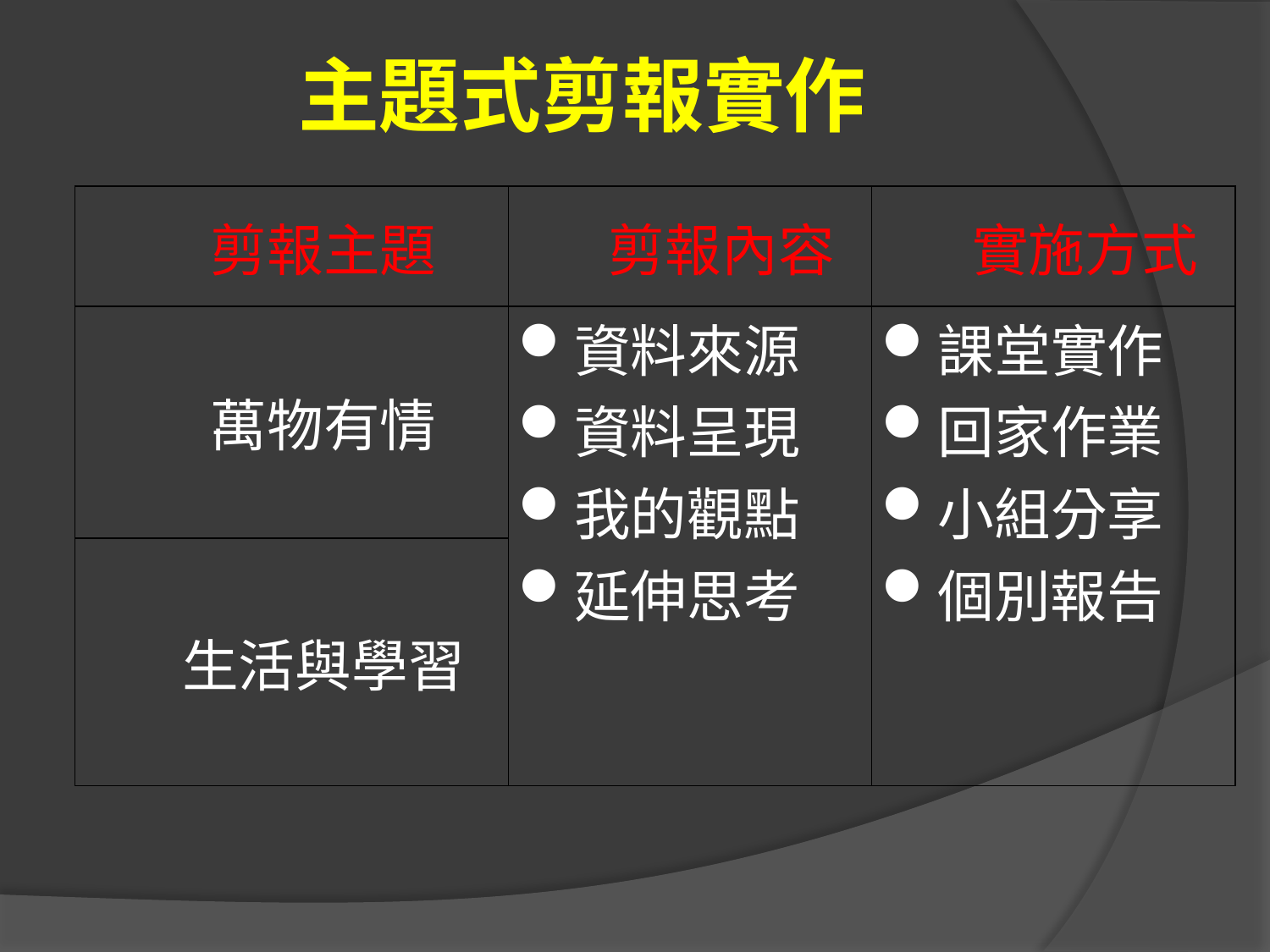

主題式剪報實作
| 剪報主題 | 剪報內容 | 實施方式 |
| --- | --- | --- |
| 萬物有情 | 資料來源 資料呈現 我的觀點 延伸思考 | 課堂實作 回家作業 小組分享 個別報告 |
| 生活與學習 |  |  |